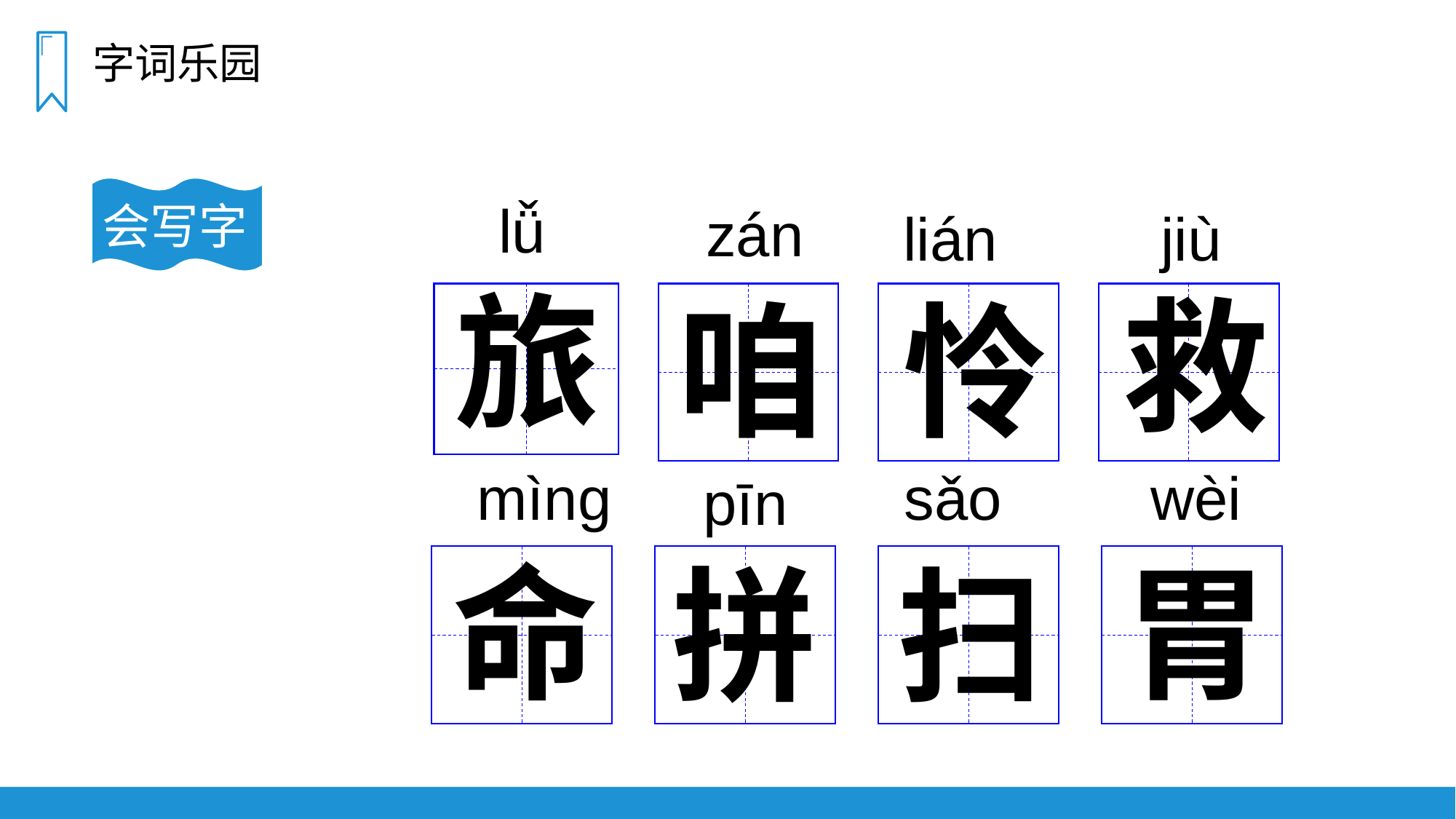

字词乐园
会写字
lǚ
zán
lián
jiù
旅
救
咱
怜

mìnɡ
sǎo
wèi
pīn
命
胃
拼
扫